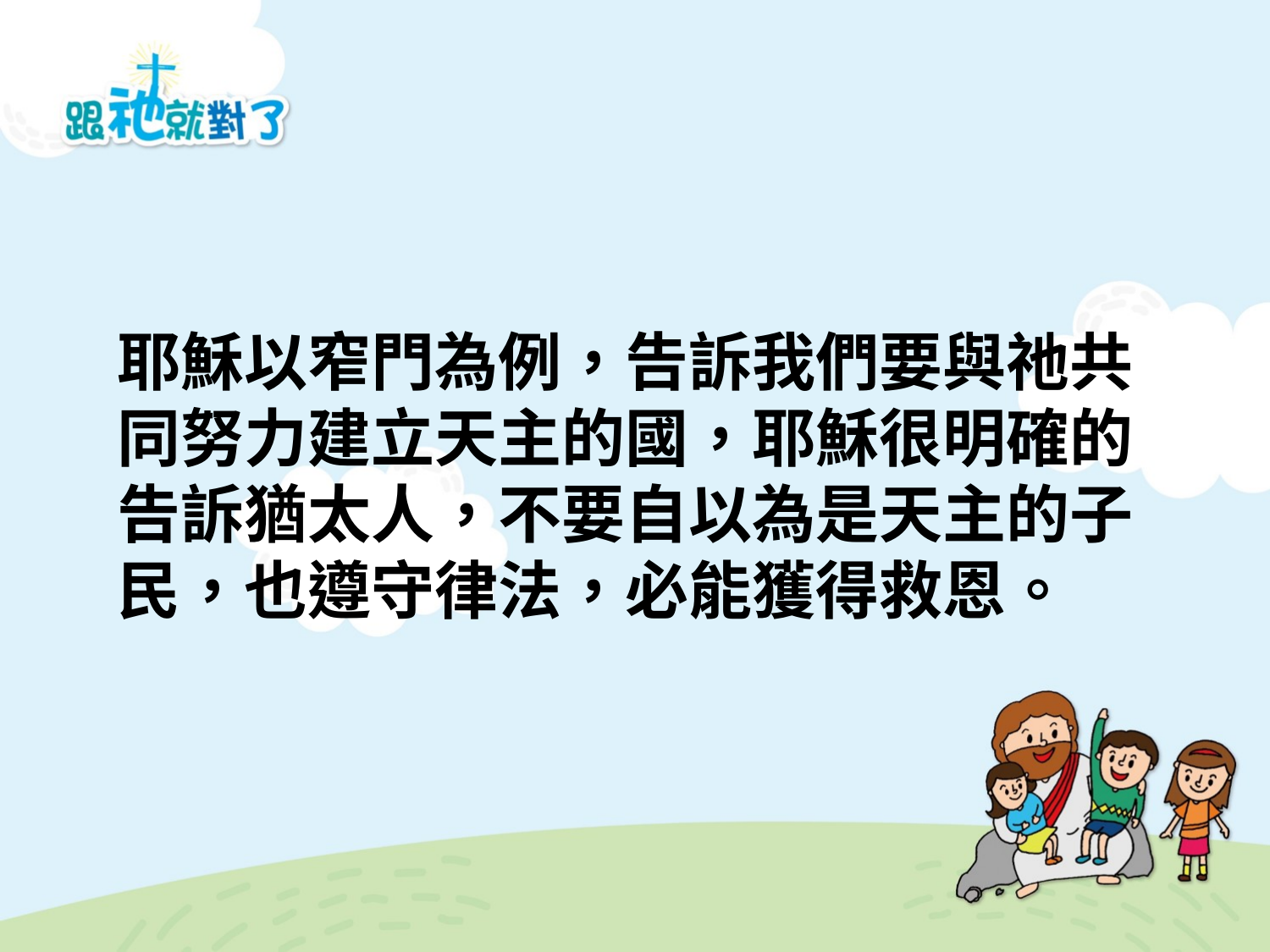

耶穌以窄門為例，告訴我們要與祂共同努力建立天主的國，耶穌很明確的告訴猶太人，不要自以為是天主的子民，也遵守律法，必能獲得救恩。